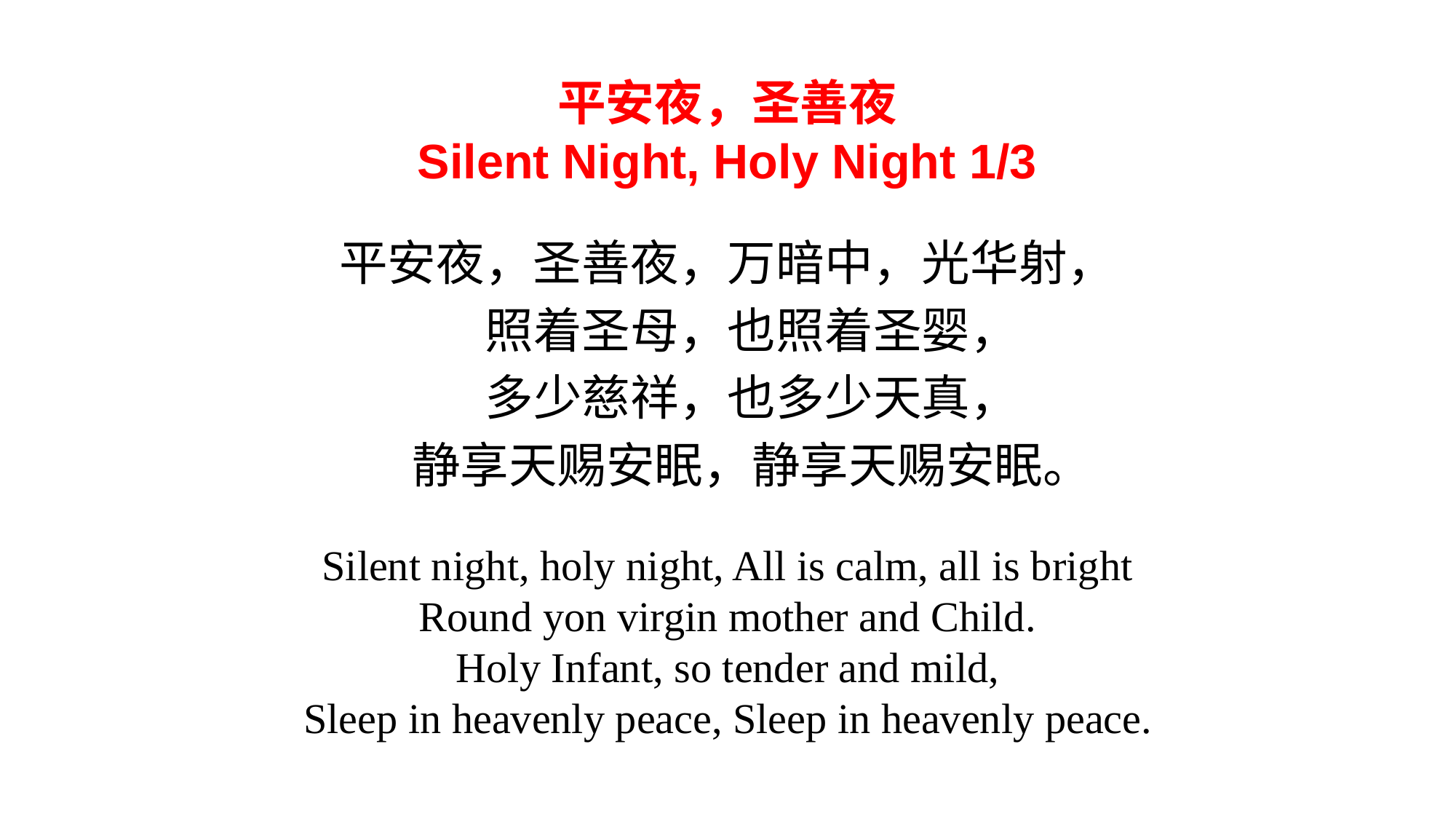

平安夜，圣善夜
Silent Night, Holy Night 1/3
平安夜，圣善夜，万暗中，光华射，
　照着圣母，也照着圣婴，
　多少慈祥，也多少天真，
　静享天赐安眠，静享天赐安眠。

Silent night, holy night, All is calm, all is bright
Round yon virgin mother and Child.
Holy Infant, so tender and mild,
Sleep in heavenly peace, Sleep in heavenly peace.